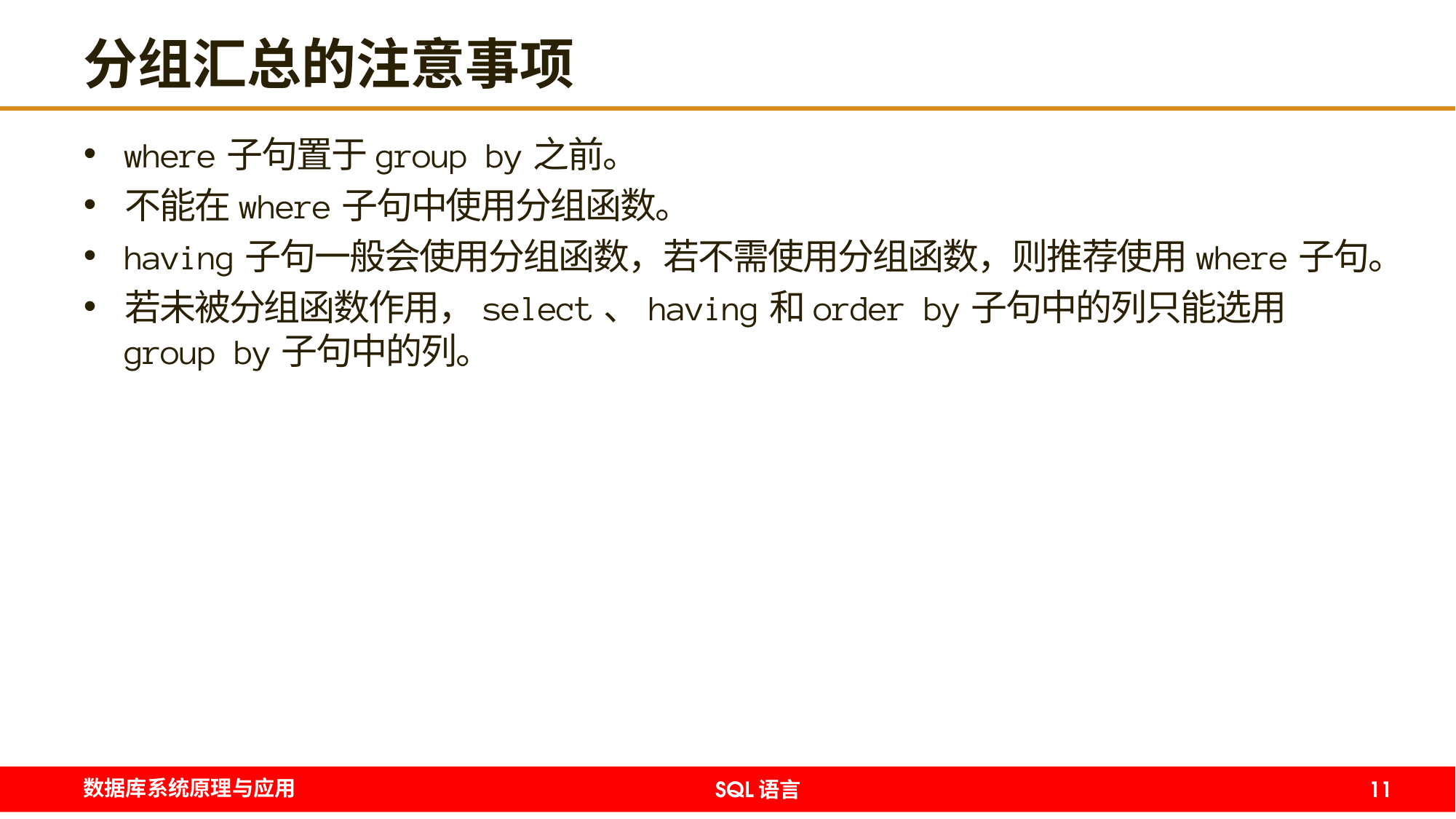

# 分组汇总的注意事项
where子句置于group by之前。
不能在where子句中使用分组函数。
having子句一般会使用分组函数，若不需使用分组函数，则推荐使用where子句。
若未被分组函数作用，select、having和order by子句中的列只能选用group by子句中的列。